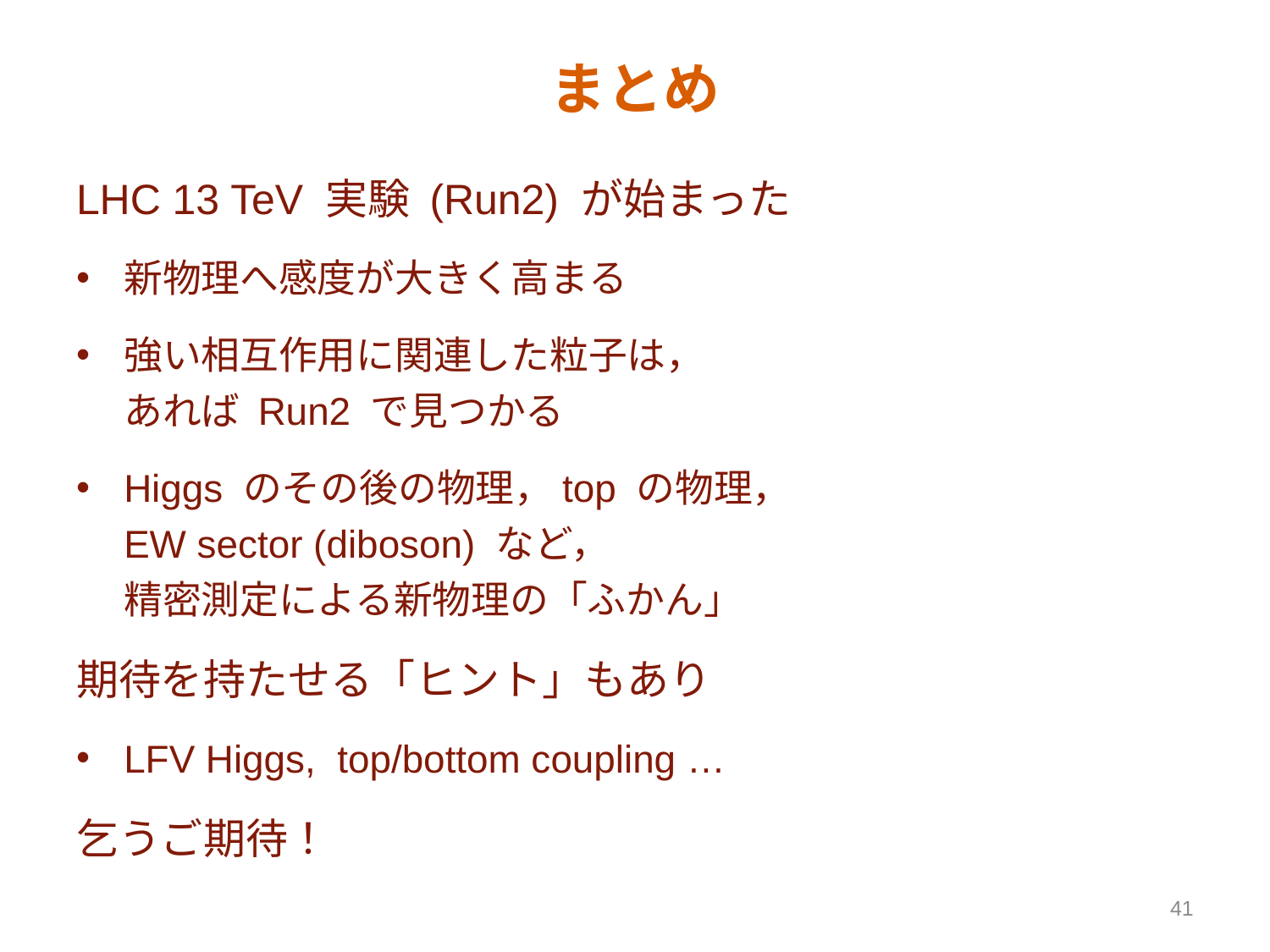

# まとめ
LHC 13 TeV 実験 (Run2) が始まった
新物理へ感度が大きく高まる
強い相互作用に関連した粒子は，
あれば Run2 で見つかる
Higgs のその後の物理，top の物理，
EW sector (diboson) など，
精密測定による新物理の「ふかん」
期待を持たせる「ヒント」もあり
LFV Higgs,  top/bottom coupling …
乞うご期待！

41